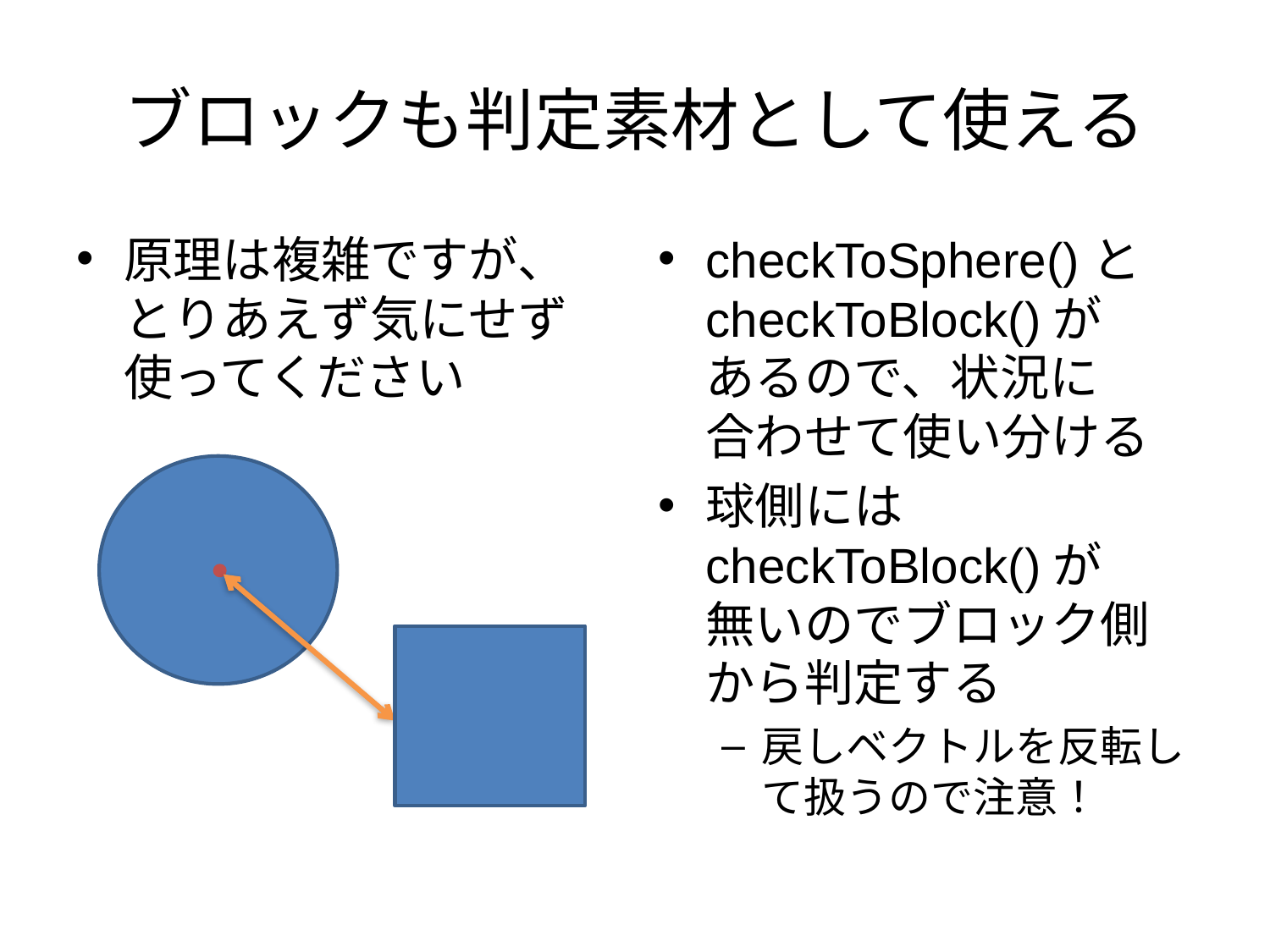

# ブロックも判定素材として使える
原理は複雑ですが、
とりあえず気にせず使ってください
checkToSphere()と
checkToBlock()が
あるので、状況に
合わせて使い分ける
球側にはcheckToBlock()が
無いのでブロック側から判定する
戻しベクトルを反転して扱うので注意！